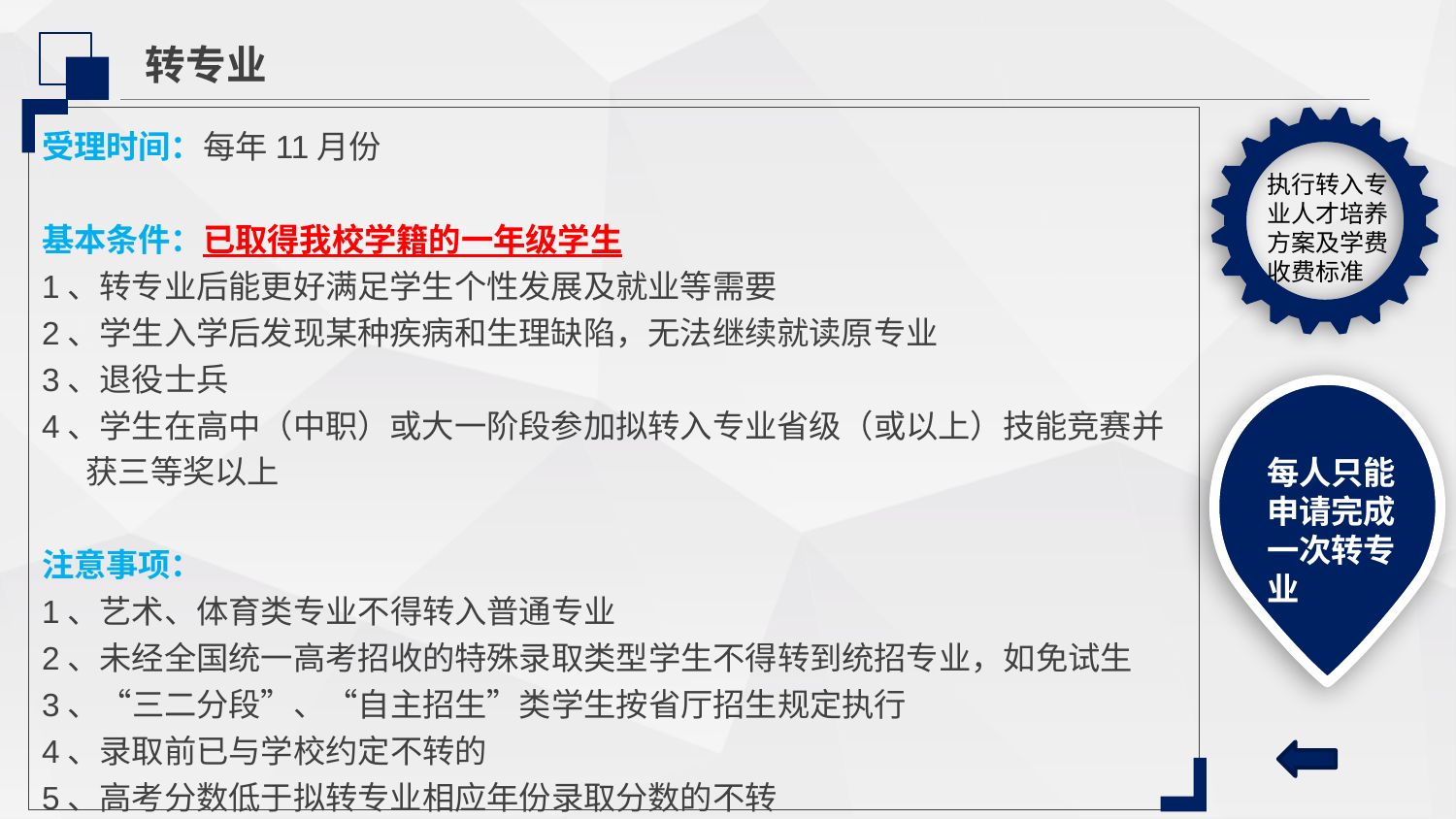

转专业

受理时间：每年11月份

基本条件：已取得我校学籍的一年级学生
1、转专业后能更好满足学生个性发展及就业等需要
2、学生入学后发现某种疾病和生理缺陷，无法继续就读原专业
3、退役士兵
4、学生在高中（中职）或大一阶段参加拟转入专业省级（或以上）技能竞赛并
     获三等奖以上

注意事项：
1、艺术、体育类专业不得转入普通专业
2、未经全国统一高考招收的特殊录取类型学生不得转到统招专业，如免试生
3、“三二分段”、“自主招生”类学生按省厅招生规定执行
4、录取前已与学校约定不转的
5、高考分数低于拟转专业相应年份录取分数的不转
执行转入专业人才培养方案及学费收费标准

每人只能申请完成一次转专业